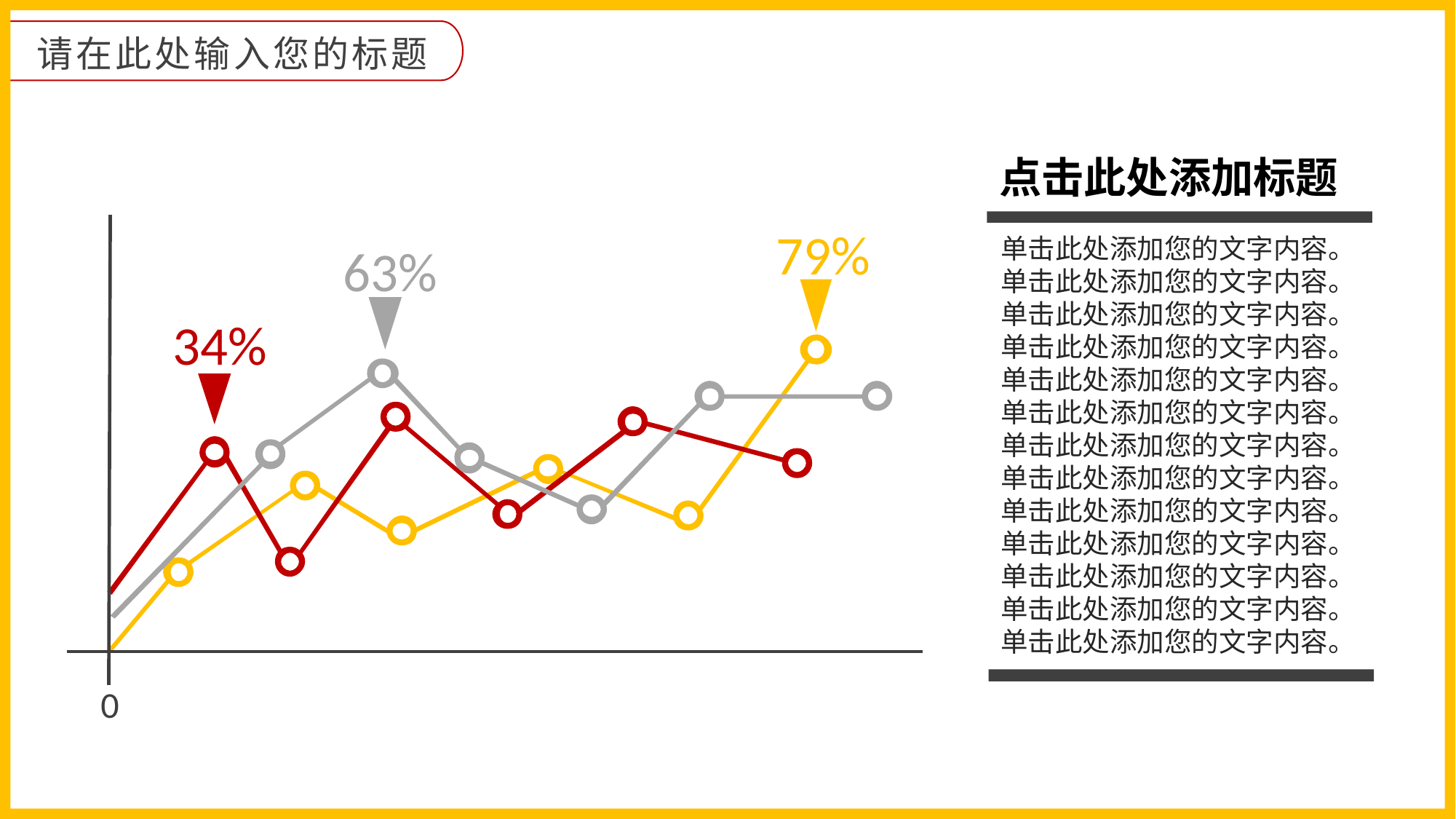

请在此处输入您的标题

点击此处添加标题

79%
单击此处添加您的文字内容。单击此处添加您的文字内容。单击此处添加您的文字内容。单击此处添加您的文字内容。单击此处添加您的文字内容。单击此处添加您的文字内容。单击此处添加您的文字内容。单击此处添加您的文字内容。单击此处添加您的文字内容。单击此处添加您的文字内容。单击此处添加您的文字内容。单击此处添加您的文字内容。单击此处添加您的文字内容。
63%

34%

0